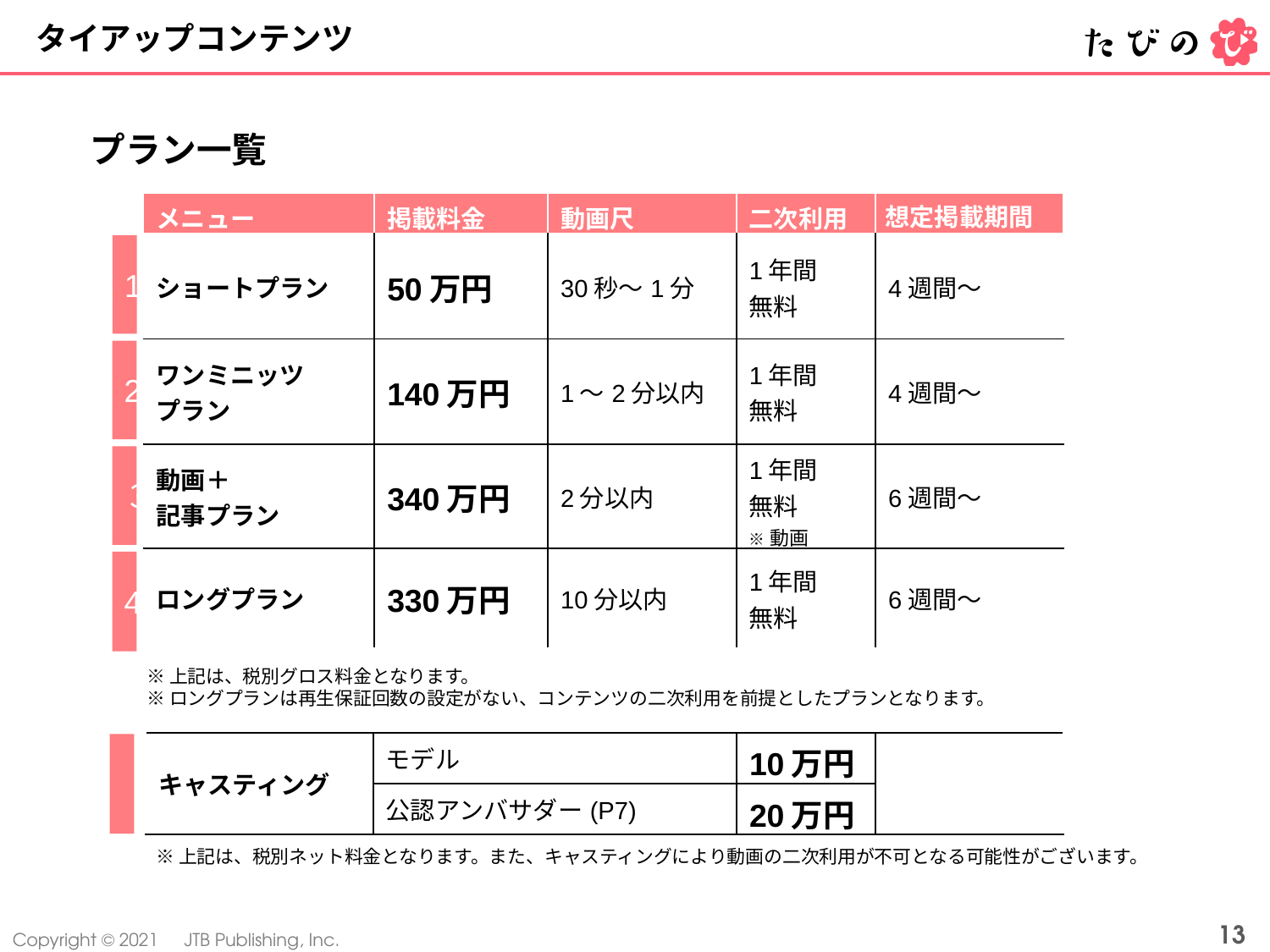

タイアップコンテンツ
プラン一覧
| メニュー | 掲載料金 | 動画尺 | 二次利用 |  |
| --- | --- | --- | --- | --- |
| ショートプラン | 50万円 | 30秒～1分 | 1年間 無料 | 4週間～ |
| ワンミニッツ プラン | 140万円 | 1～2分以内 | 1年間 無料 | 4週間～ |
| 動画＋ 記事プラン | 340万円 | 2分以内 | 1年間 無料 ※動画 | 6週間～ |
| ロングプラン | 330万円 | 10分以内 | 1年間 無料 | 6週間～ |
想定掲載期間
1
2
３
4
※上記は、税別グロス料金となります。
※ロングプランは再生保証回数の設定がない、コンテンツの二次利用を前提としたプランとなります。
| キャスティング | モデル | 10万円 |  |
| --- | --- | --- | --- |
|  | 公認アンバサダー(P7) | 20万円 |  |

※上記は、税別ネット料金となります。また、キャスティングにより動画の二次利用が不可となる可能性がございます。
13